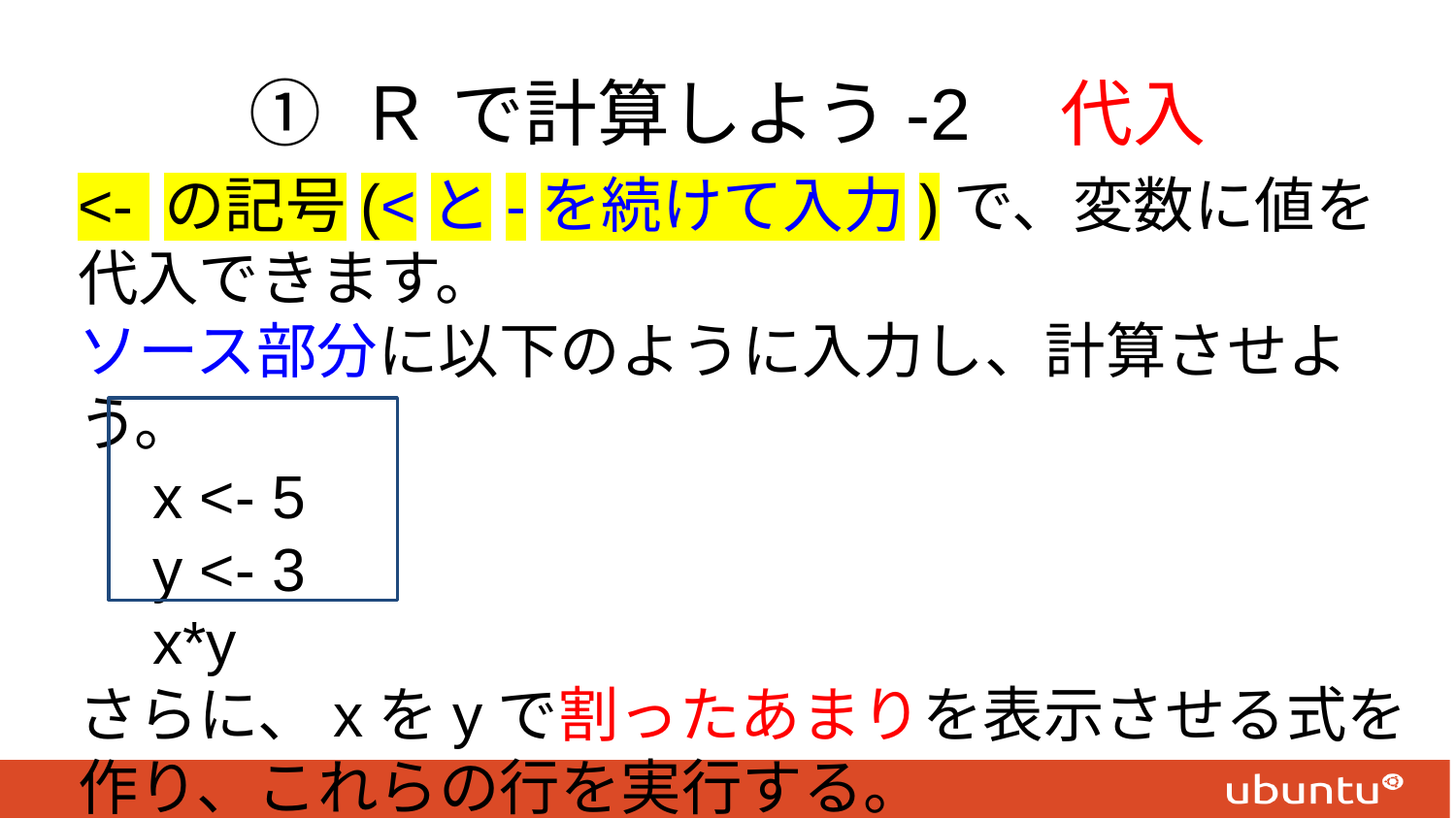

# ① Ｒ で計算しよう-2　代入
<- の記号(<と-を続けて入力)で、変数に値を代入できます。
ソース部分に以下のように入力し、計算させよう。
　x <- 5
　y <- 3
　x*y
さらに、xをyで割ったあまりを表示させる式を作り、これらの行を実行する。